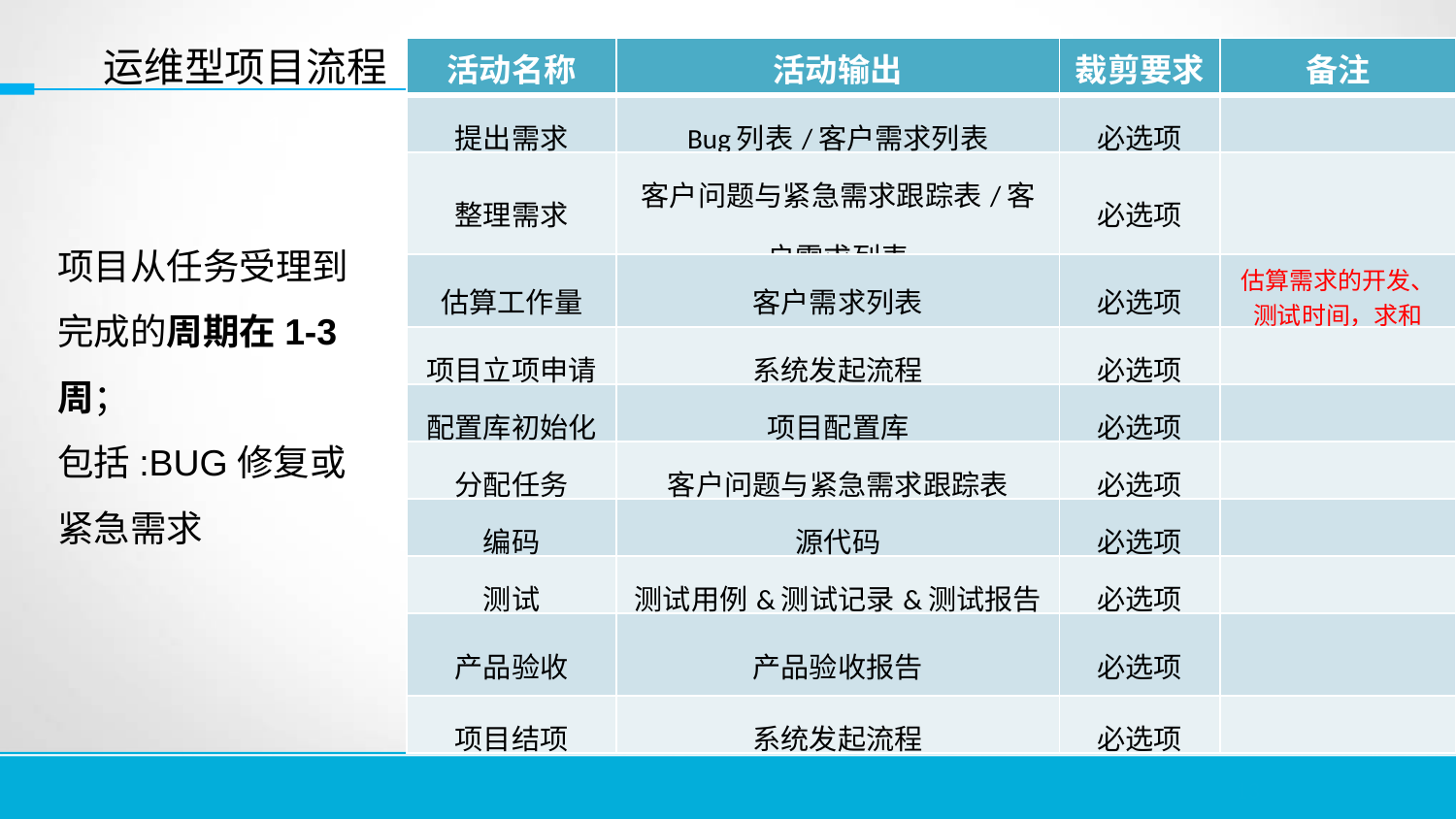

运维型项目流程
| 活动名称 | 活动输出 | 裁剪要求 | 备注 |
| --- | --- | --- | --- |
| 提出需求 | Bug列表/客户需求列表 | 必选项 |  |
| 整理需求 | 客户问题与紧急需求跟踪表/客户需求列表 | 必选项 |  |
| 估算工作量 | 客户需求列表 | 必选项 | 估算需求的开发、测试时间，求和 |
| 项目立项申请 | 系统发起流程 | 必选项 |  |
| 配置库初始化 | 项目配置库 | 必选项 |  |
| 分配任务 | 客户问题与紧急需求跟踪表 | 必选项 |  |
| 编码 | 源代码 | 必选项 |  |
| 测试 | 测试用例&测试记录&测试报告 | 必选项 |  |
| 产品验收 | 产品验收报告 | 必选项 |  |
| 项目结项 | 系统发起流程 | 必选项 |  |

1、企业根据评审对象的不同
项目从任务受理到完成的周期在1-3周；
包括:BUG修复或紧急需求

13